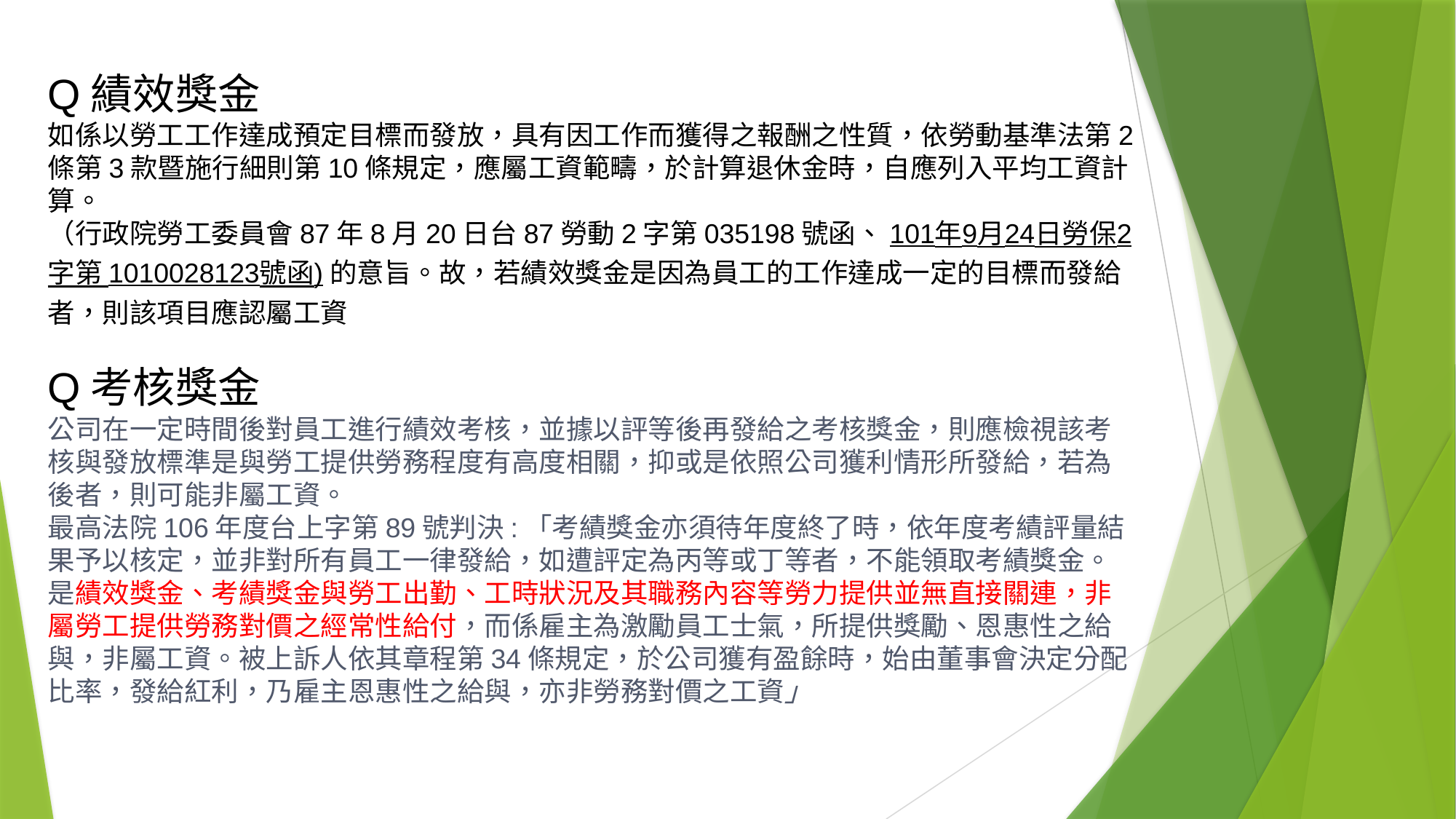

Q績效獎金
如係以勞工工作達成預定目標而發放，具有因工作而獲得之報酬之性質，依勞動基準法第2條第3款暨施行細則第10條規定，應屬工資範疇，於計算退休金時，自應列入平均工資計算。
（行政院勞工委員會87年8月20日台87勞動2字第035198號函、101年9月24日勞保2字第 1010028123號函)的意旨。故，若績效獎金是因為員工的工作達成一定的目標而發給者，則該項目應認屬工資

Q考核獎金
公司在一定時間後對員工進行績效考核，並據以評等後再發給之考核獎金，則應檢視該考核與發放標準是與勞工提供勞務程度有高度相關，抑或是依照公司獲利情形所發給，若為後者，則可能非屬工資。
最高法院106年度台上字第89號判決:「考績獎金亦須待年度終了時，依年度考績評量結果予以核定，並非對所有員工一律發給，如遭評定為丙等或丁等者，不能領取考績獎金。是績效獎金、考績獎金與勞工出勤、工時狀況及其職務內容等勞力提供並無直接關連，非屬勞工提供勞務對價之經常性給付，而係雇主為激勵員工士氣，所提供獎勵、恩惠性之給與，非屬工資。被上訴人依其章程第34條規定，於公司獲有盈餘時，始由董事會決定分配比率，發給紅利，乃雇主恩惠性之給與，亦非勞務對價之工資」